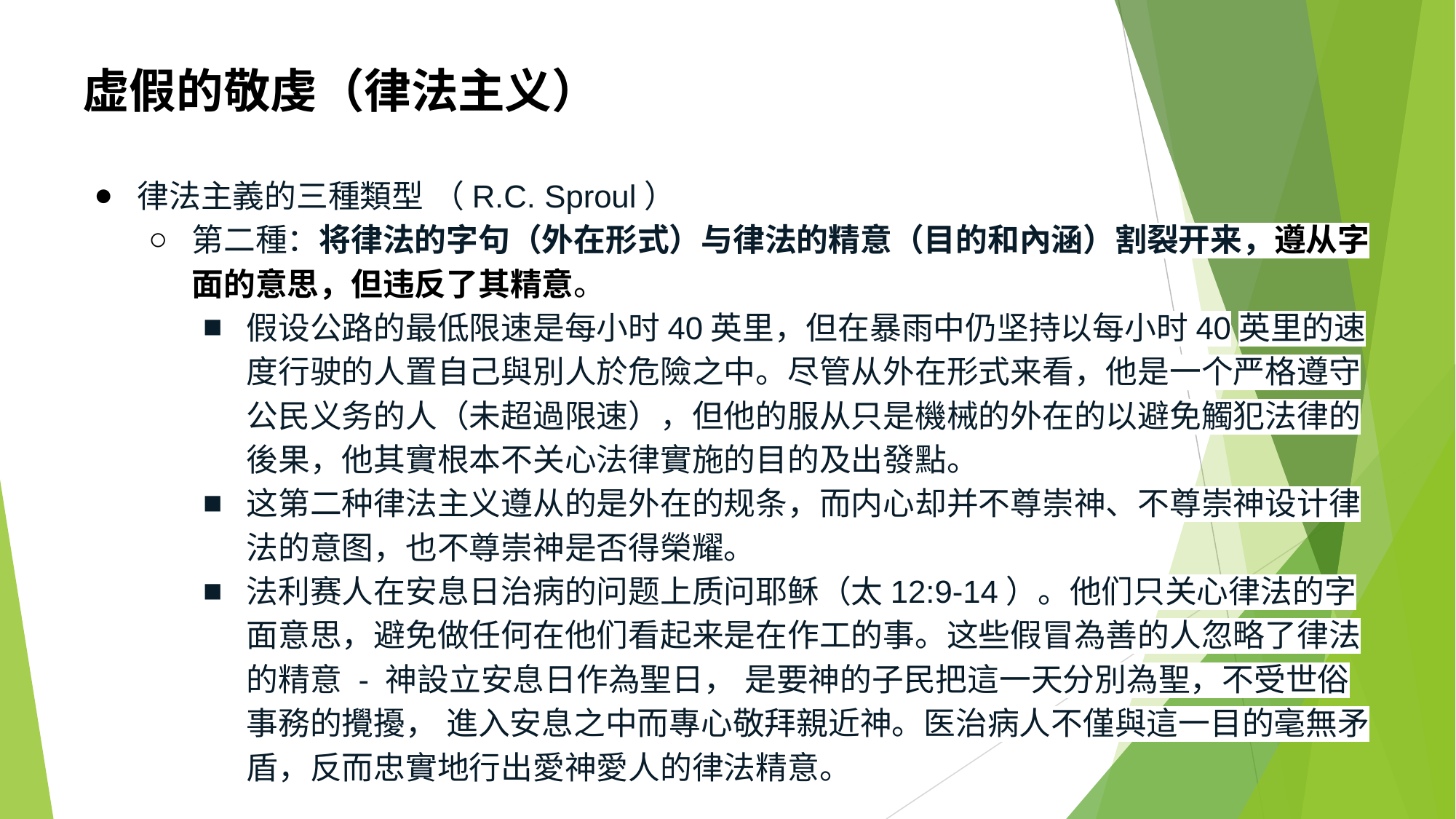

虚假的敬虔（律法主义）
律法主義的三種類型 （R.C. Sproul）
第二種：将律法的字句（外在形式）与律法的精意（目的和內涵）割裂开来，遵从字面的意思，但违反了其精意。
假设公路的最低限速是每小时40英里，但在暴雨中仍坚持以每小时40英里的速度行驶的人置自己與別人於危險之中。尽管从外在形式来看，他是一个严格遵守公民义务的人（未超過限速），但他的服从只是機械的外在的以避免觸犯法律的後果，他其實根本不关心法律實施的目的及出發點。
这第二种律法主义遵从的是外在的规条，而内心却并不尊崇神、不尊崇神设计律法的意图，也不尊崇神是否得榮耀。
法利赛人在安息日治病的问题上质问耶稣（太12:9-14）。他们只关心律法的字面意思，避免做任何在他们看起来是在作工的事。这些假冒為善的人忽略了律法的精意 - 神設立安息日作為聖日， 是要神的子民把這一天分別為聖，不受世俗事務的攪擾， 進入安息之中而專心敬拜親近神。医治病人不僅與這一目的毫無矛盾，反而忠實地行出愛神愛人的律法精意。